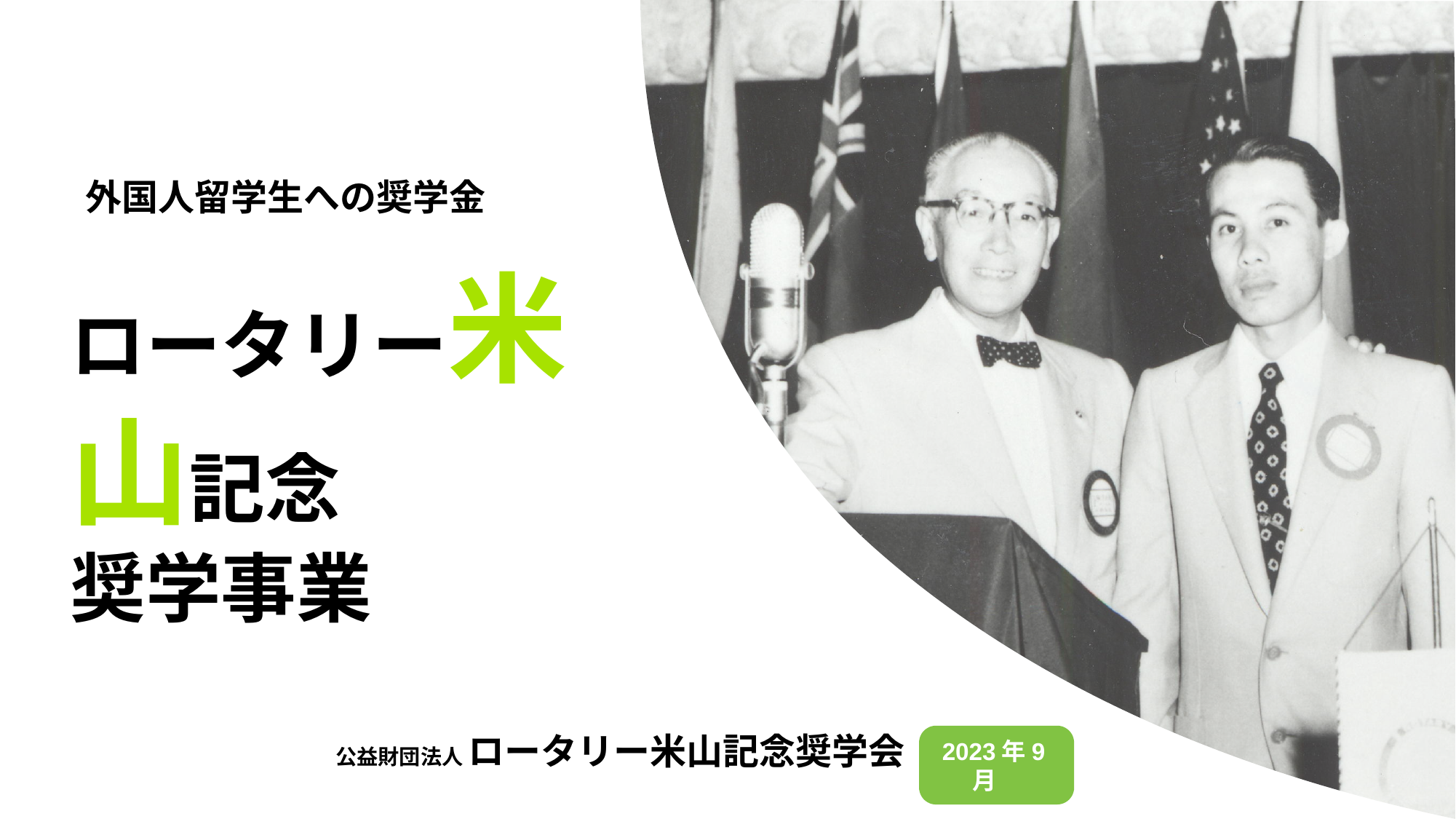

外国人留学生への奨学金
ロータリー米山記念
奨学事業
公益財団法人 ロータリー米山記念奨学会
2023年9月